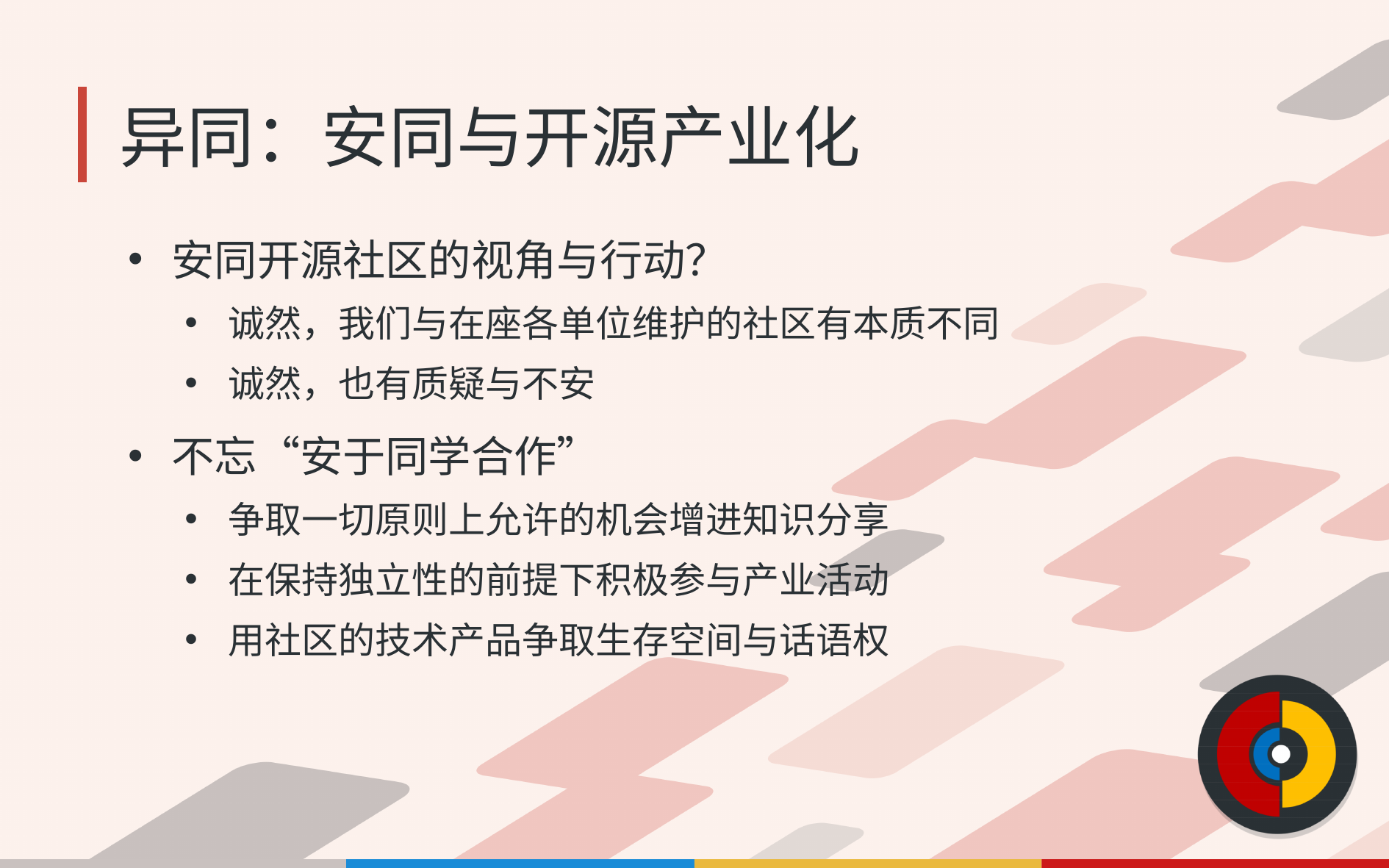

# 异同：安同与开源产业化
安同开源社区的视角与行动？
诚然，我们与在座各单位维护的社区有本质不同
诚然，也有质疑与不安
不忘“安于同学合作”
争取一切原则上允许的机会增进知识分享
在保持独立性的前提下积极参与产业活动
用社区的技术产品争取生存空间与话语权